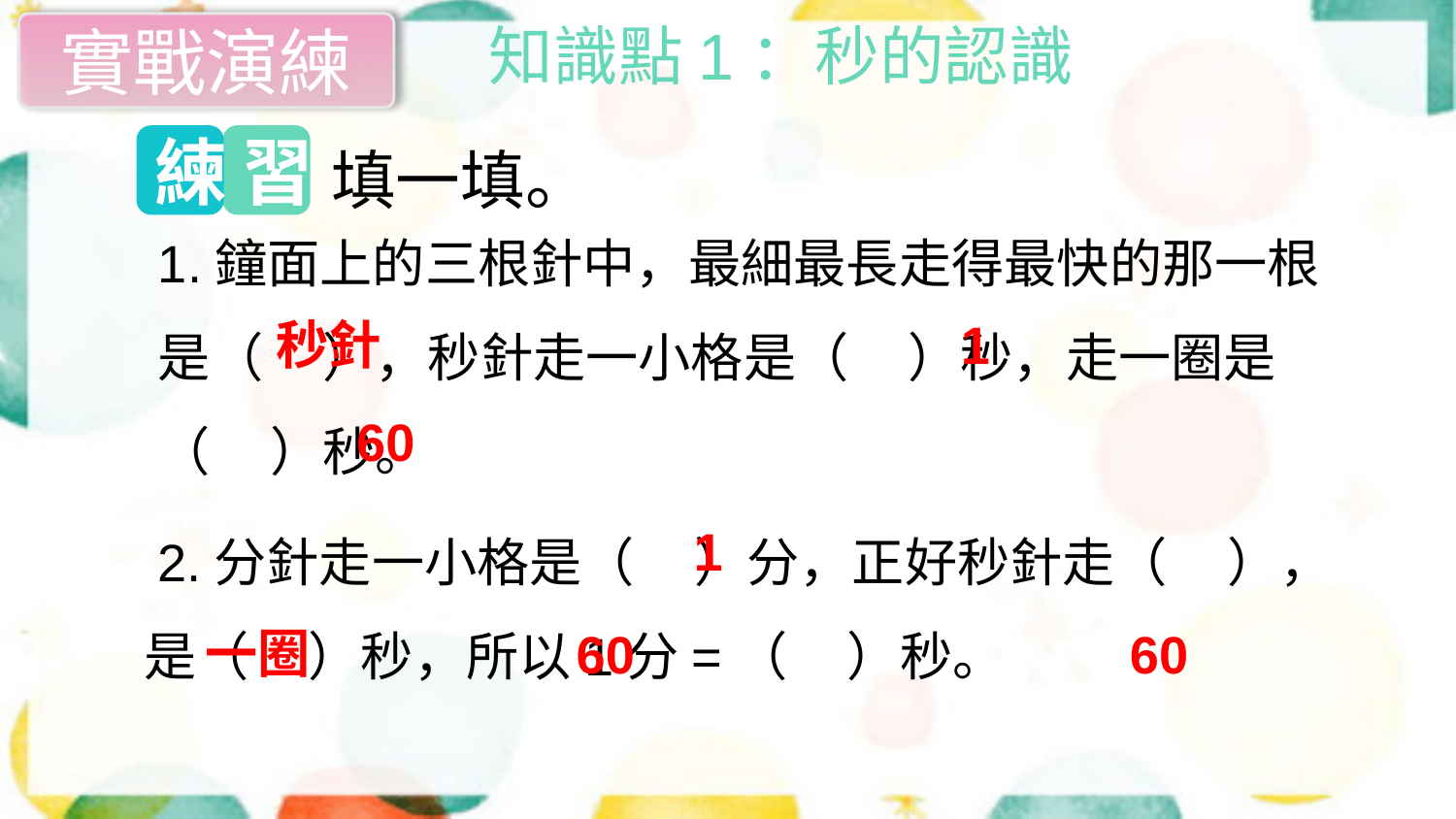

知識點1：秒的認識
實戰演練
練
習
填一填。
1.鐘面上的三根針中，最細最長走得最快的那一根是（     ），秒針走一小格是（     ）秒，走一圈是（     ）秒。
秒針
1
60
 2.分針走一小格是（     ）分，正好秒針走（     ），是（     ）秒，所以1分=（     ）秒。
1
一圈
60
60